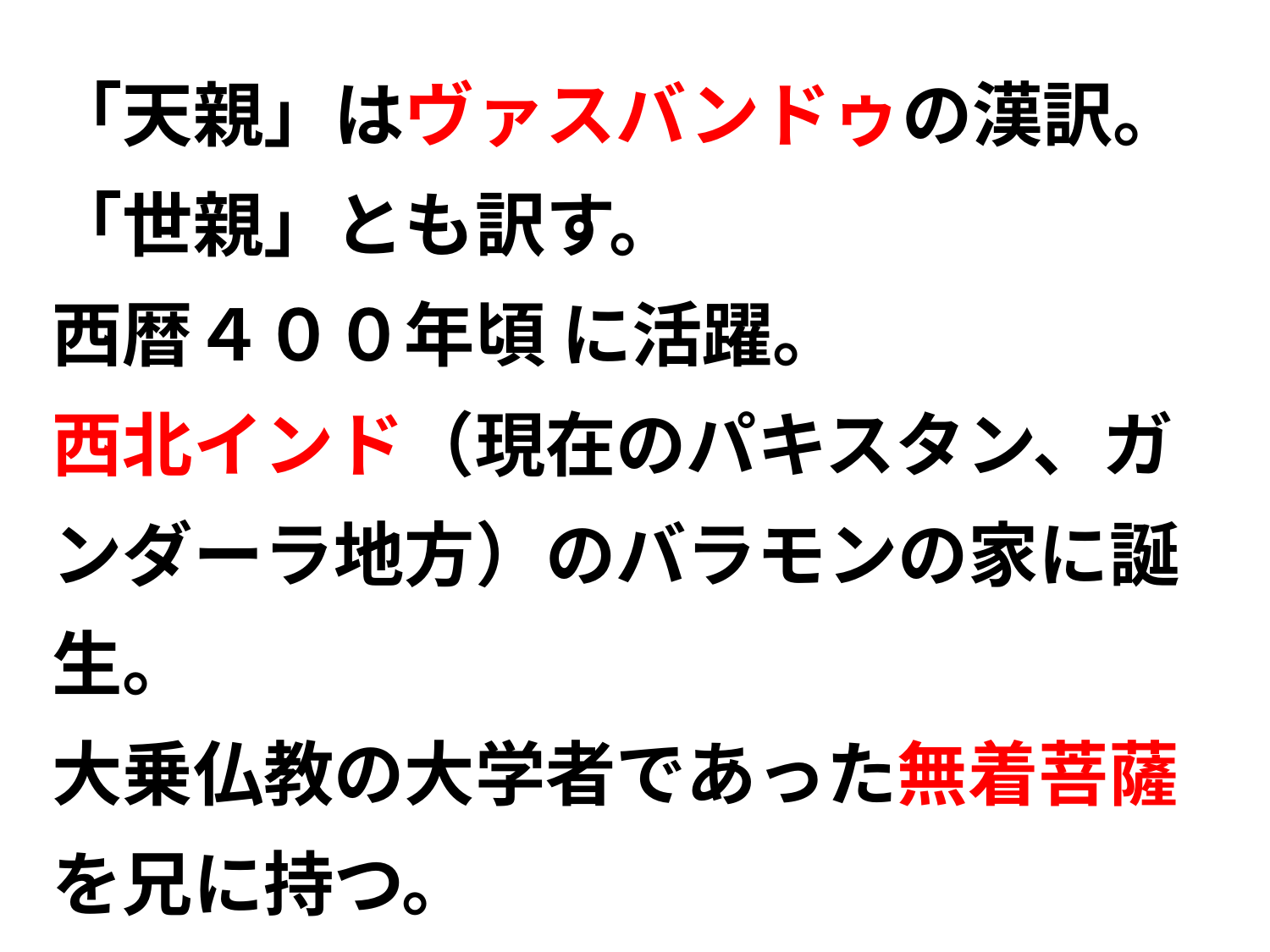

「天親」はヴァスバンドゥの漢訳。
「世親」とも訳す。
西暦４００年頃 に活躍。
西北インド（現在のパキスタン、ガンダーラ地方）のバラモンの家に誕生。
大乗仏教の大学者であった無着菩薩を兄に持つ。